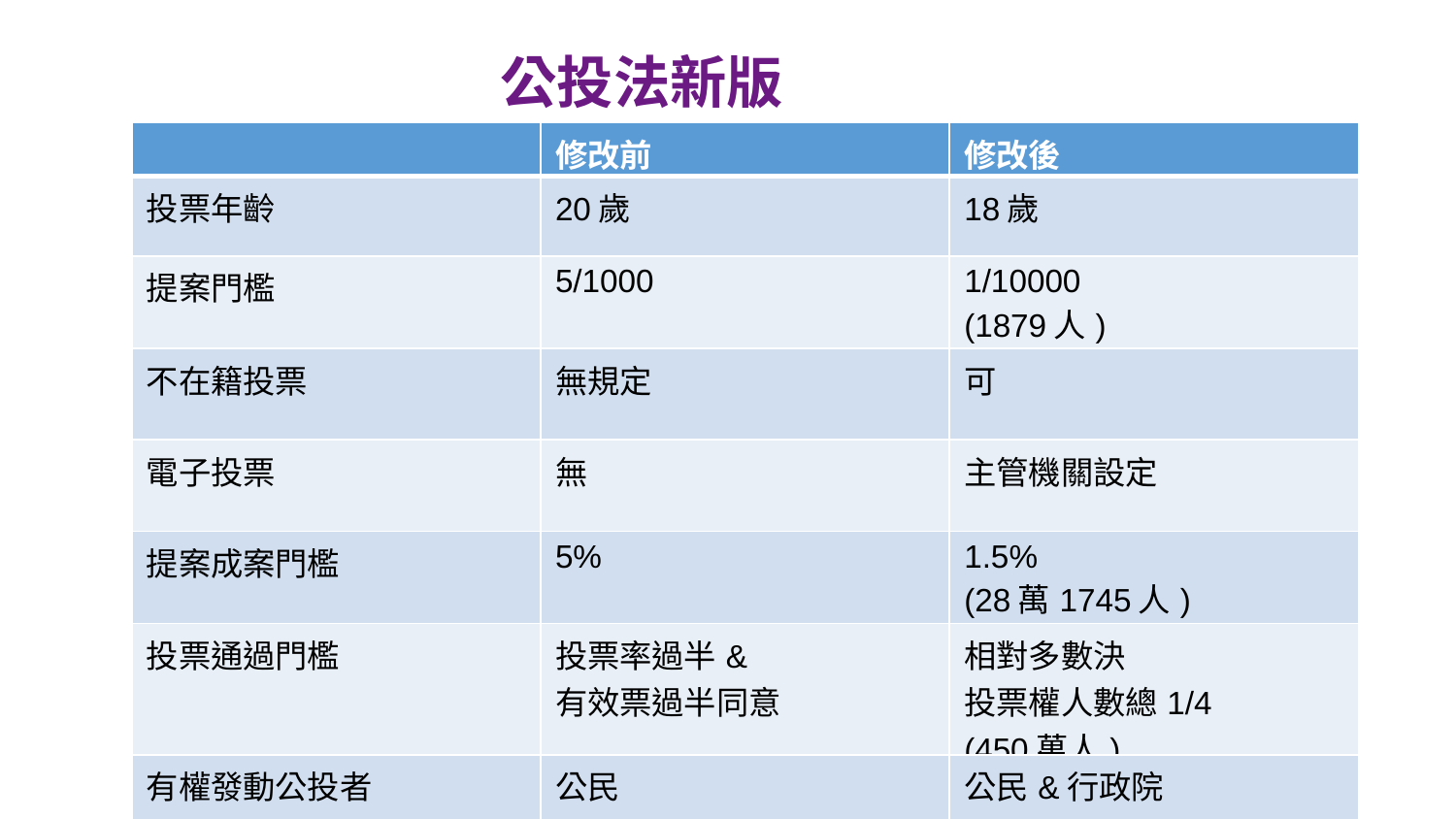

公投法新版
|  | 修改前 | 修改後 |
| --- | --- | --- |
| 投票年齡 | 20歲 | 18歲 |
| 提案門檻 | 5/1000 | 1/10000 (1879人) |
| 不在籍投票 | 無規定 | 可 |
| 電子投票 | 無 | 主管機關設定 |
| 提案成案門檻 | 5% | 1.5% (28萬1745人) |
| 投票通過門檻 | 投票率過半& 有效票過半同意 | 相對多數決 投票權人數總1/4 (450萬人) |
| 有權發動公投者 | 公民 | 公民&行政院 |